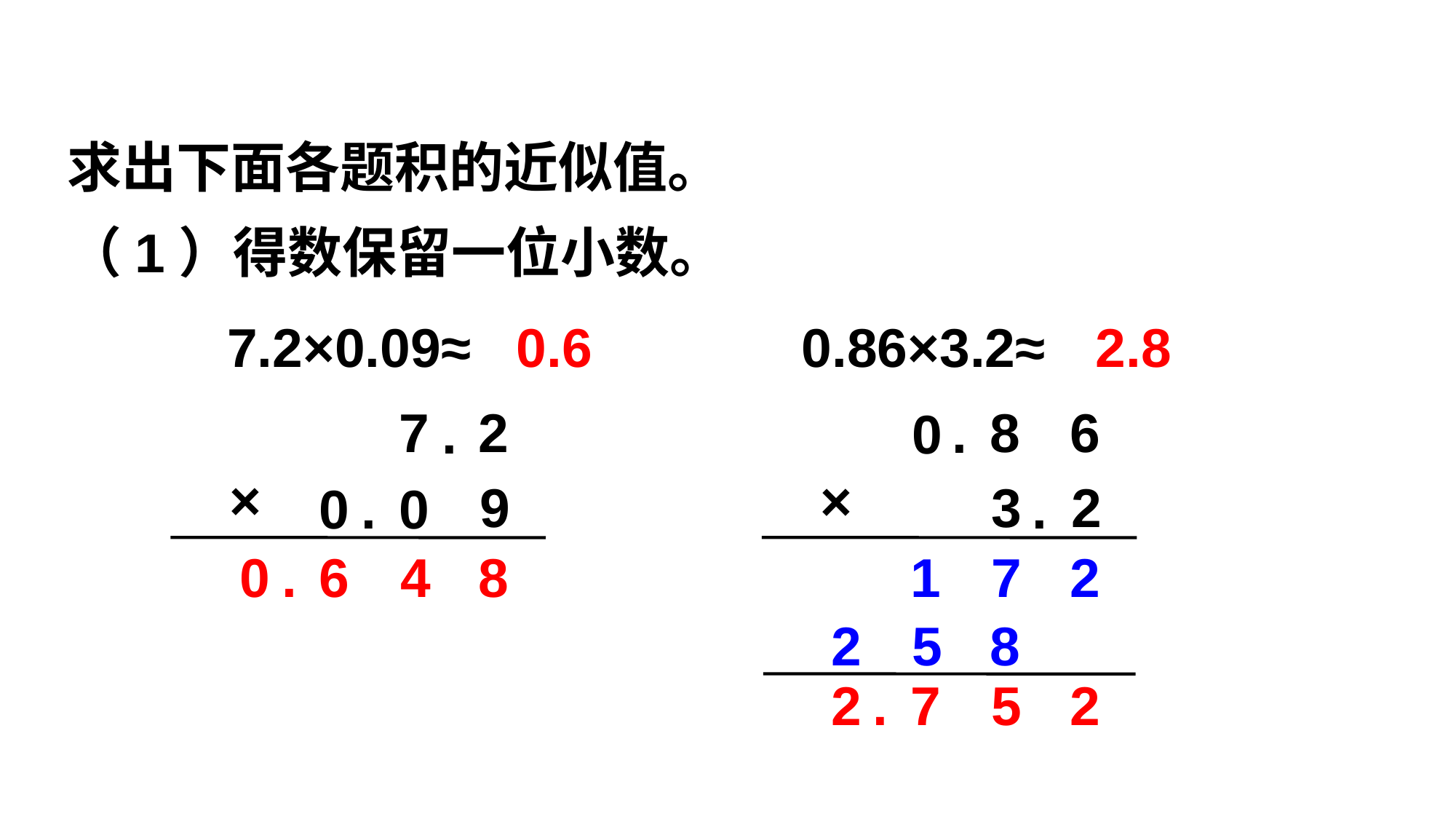

求出下面各题积的近似值。
（1）得数保留一位小数。
7.2×0.09≈
0.6
0.86×3.2≈
2.8
7
2
.
×
9
.
0
0
8
6
.
0
×
2
3
.
0
.
6
4
8
1
7
2
2
5
8
2
.
7
5
2